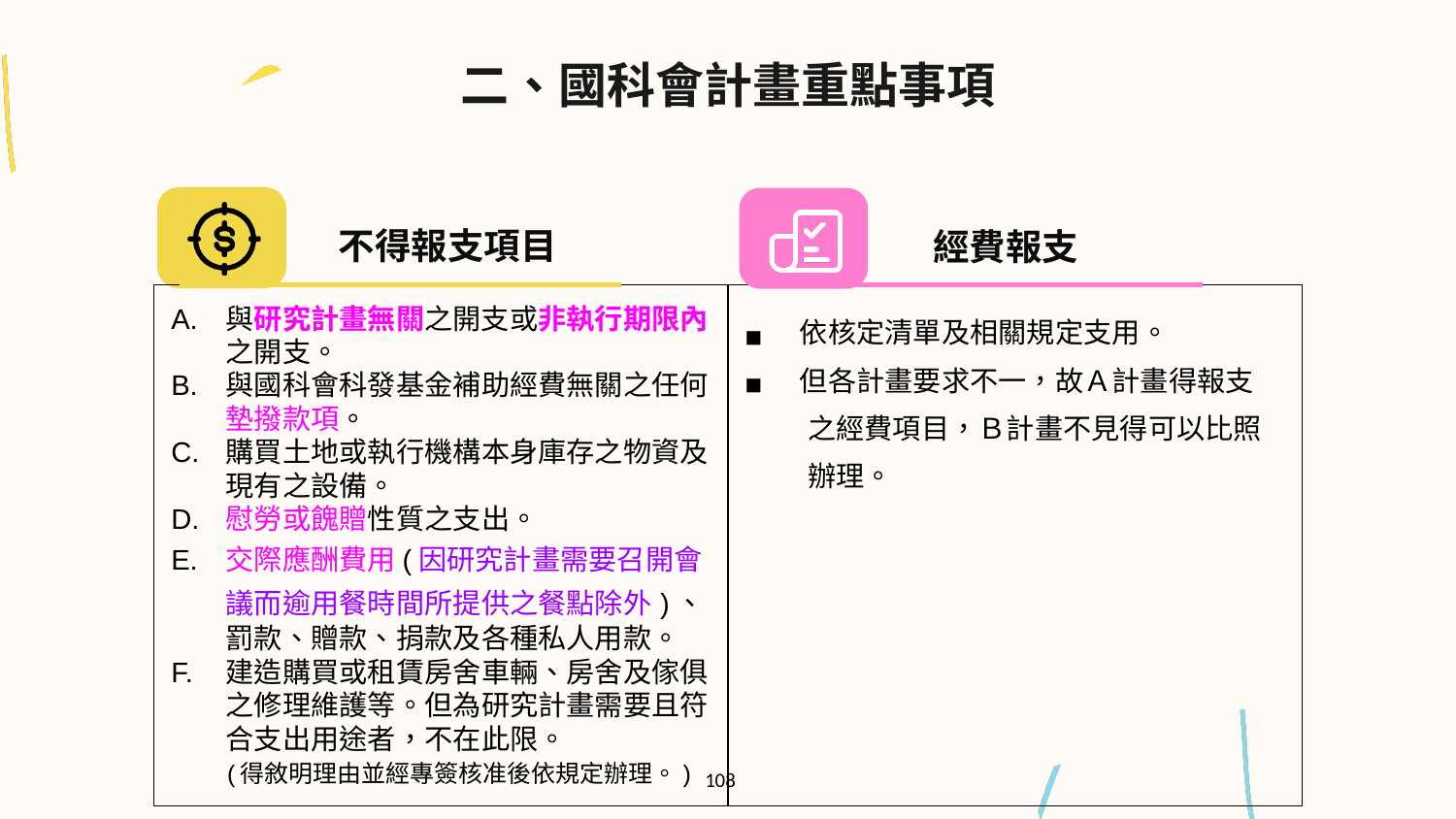

二、國科會計畫重點事項

不得報支項目
經費報支

| 與研究計畫無關之開支或非執行期限內之開支。 與國科會科發基金補助經費無關之任何墊撥款項。 購買土地或執行機構本身庫存之物資及現有之設備。 慰勞或餽贈性質之支出。  交際應酬費用(因研究計畫需要召開會議而逾用餐時間所提供之餐點除外)、罰款、贈款、捐款及各種私人用款。  建造購買或租賃房舍車輛、房舍及傢俱之修理維護等。但為研究計畫需要且符合支出用途者，不在此限。 (得敘明理由並經專簽核准後依規定辦理。) | 依核定清單及相關規定支用。 但各計畫要求不一，故Ａ計畫得報支 之經費項目，Ｂ計畫不見得可以比照 辦理。 |
| --- | --- |

108